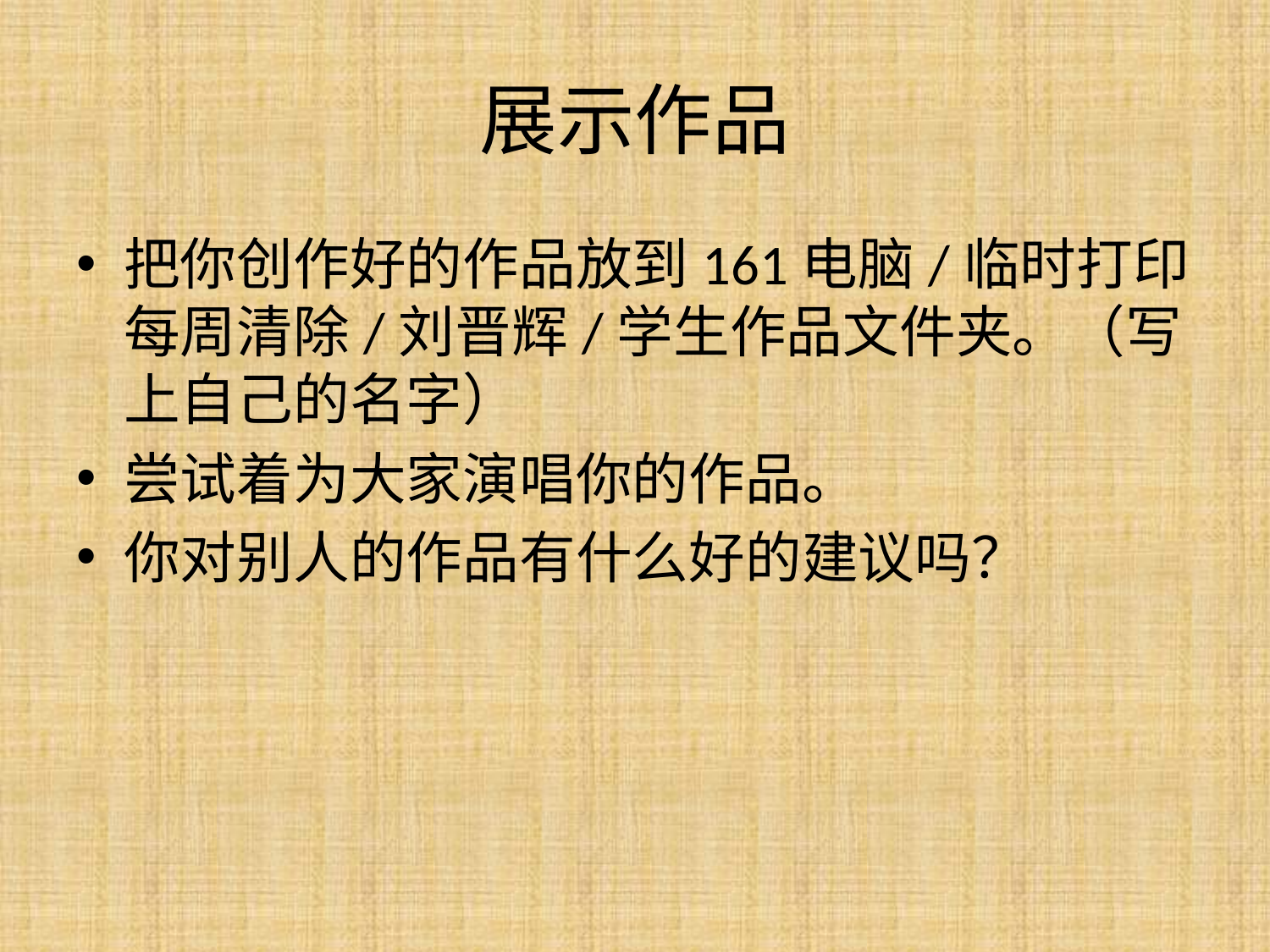

# 展示作品
把你创作好的作品放到161电脑/临时打印每周清除/刘晋辉/学生作品文件夹。（写上自己的名字）
尝试着为大家演唱你的作品。
你对别人的作品有什么好的建议吗？